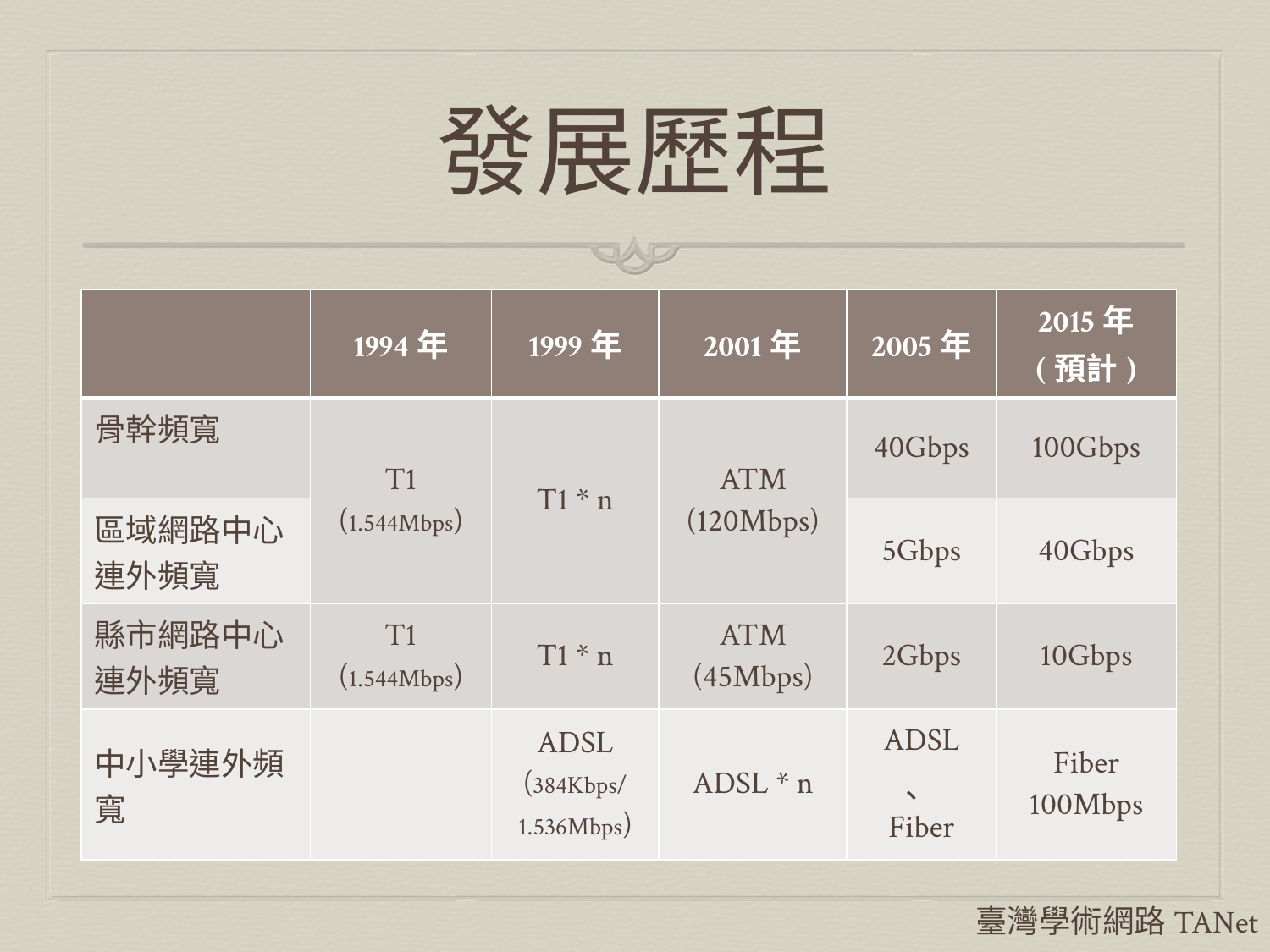

# 發展歷程
|  | 1994年 | 1999年 | 2001年 | 2005年 | 2015年 (預計) |
| --- | --- | --- | --- | --- | --- |
| 骨幹頻寬 | T1 (1.544Mbps) | T1 \* n | ATM (120Mbps) | 40Gbps | 100Gbps |
| 區域網路中心連外頻寬 |  |  |  | 5Gbps | 40Gbps |
| 縣市網路中心連外頻寬 | T1 (1.544Mbps) | T1 \* n | ATM (45Mbps) | 2Gbps | 10Gbps |
| 中小學連外頻寬 |  | ADSL (384Kbps/1.536Mbps) | ADSL \* n | ADSL 、 Fiber | Fiber 100Mbps |
臺灣學術網路TANet